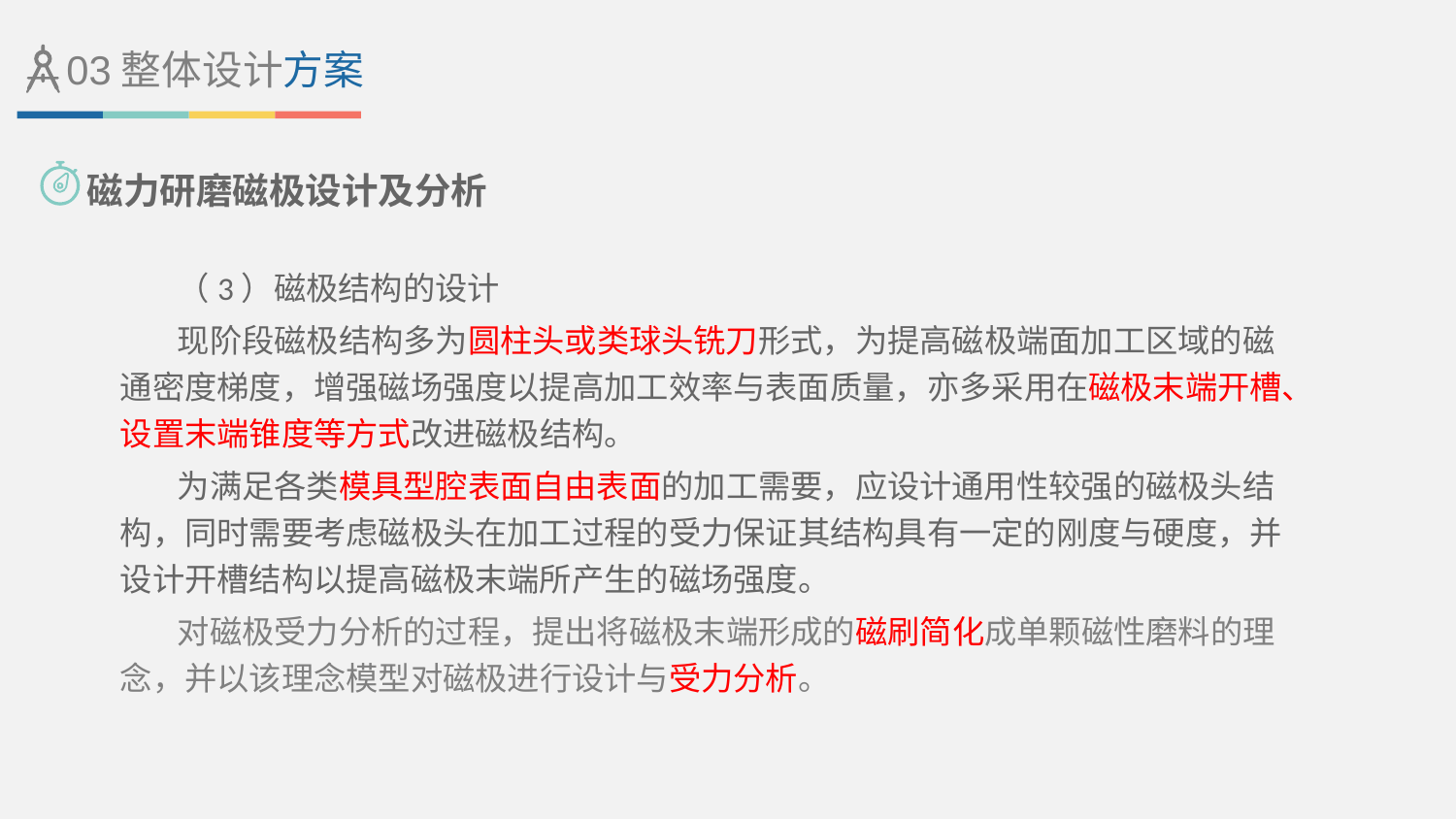

03整体设计方案

磁力研磨磁极设计及分析

（3）磁极结构的设计
现阶段磁极结构多为圆柱头或类球头铣刀形式，为提高磁极端面加工区域的磁通密度梯度，增强磁场强度以提高加工效率与表面质量，亦多采用在磁极末端开槽、设置末端锥度等方式改进磁极结构。
为满足各类模具型腔表面自由表面的加工需要，应设计通用性较强的磁极头结构，同时需要考虑磁极头在加工过程的受力保证其结构具有一定的刚度与硬度，并设计开槽结构以提高磁极末端所产生的磁场强度。
对磁极受力分析的过程，提出将磁极末端形成的磁刷简化成单颗磁性磨料的理念，并以该理念模型对磁极进行设计与受力分析。